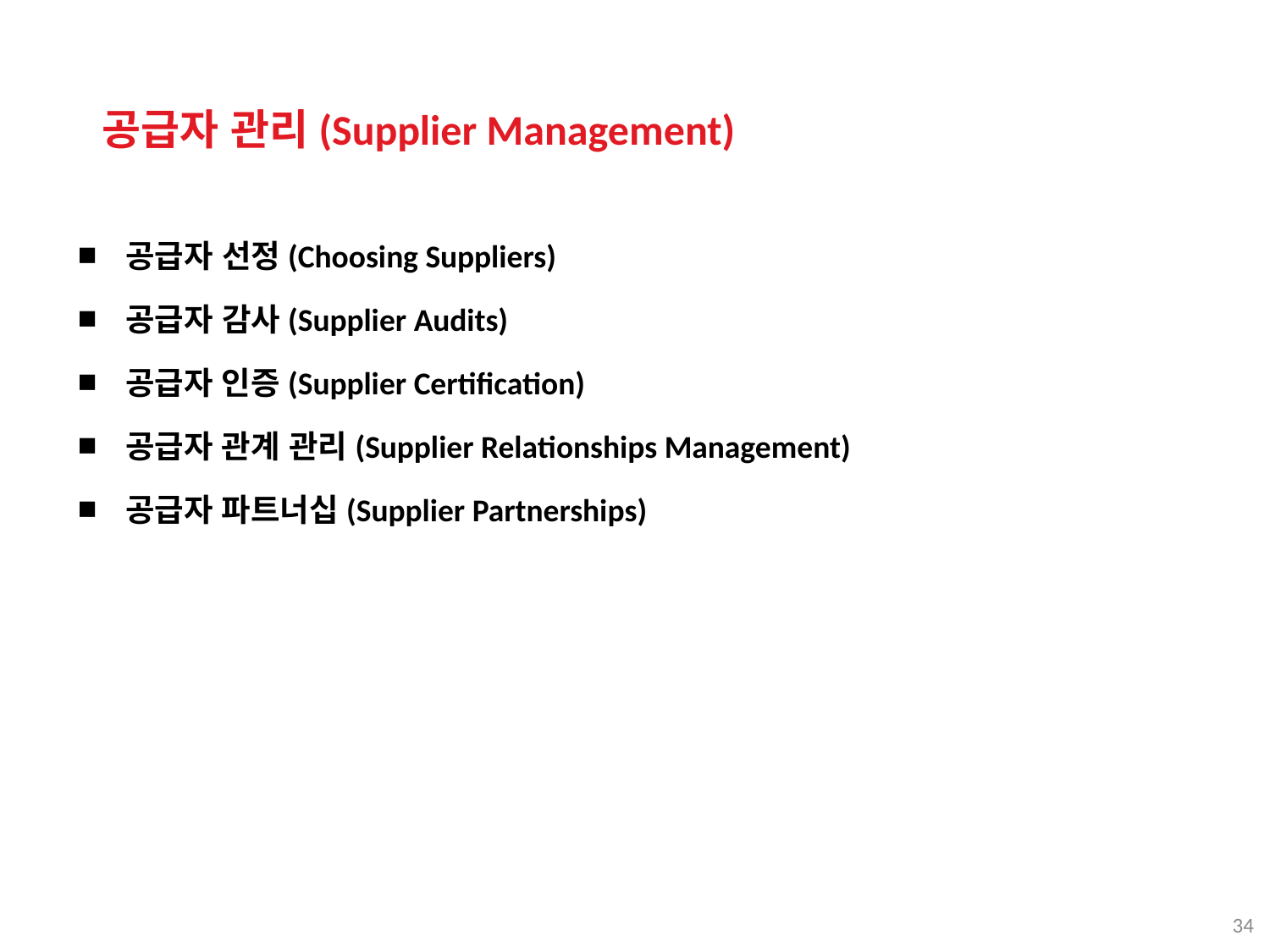

공급자 관리(Supplier Management)
공급자 선정(Choosing Suppliers)
공급자 감사(Supplier Audits)
공급자 인증(Supplier Certification)
공급자 관계 관리(Supplier Relationships Management)
공급자 파트너십(Supplier Partnerships)

34